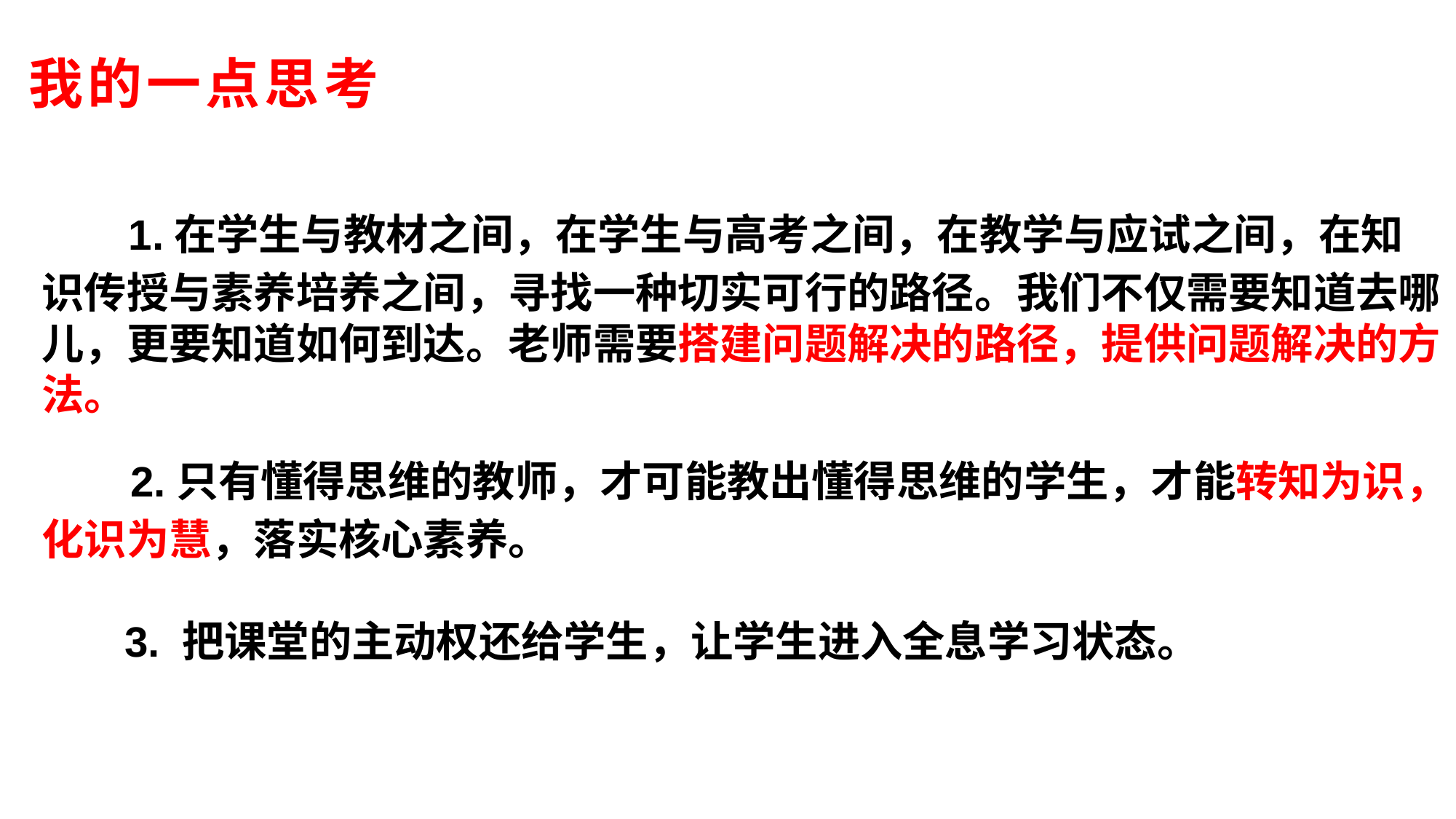

我的一点思考
    1.在学生与教材之间，在学生与高考之间，在教学与应试之间，在知识传授与素养培养之间，寻找一种切实可行的路径。我们不仅需要知道去哪儿，更要知道如何到达。老师需要搭建问题解决的路径，提供问题解决的方法。
     2.只有懂得思维的教师，才可能教出懂得思维的学生，才能转知为识，化识为慧，落实核心素养。

       3. 把课堂的主动权还给学生，让学生进入全息学习状态。